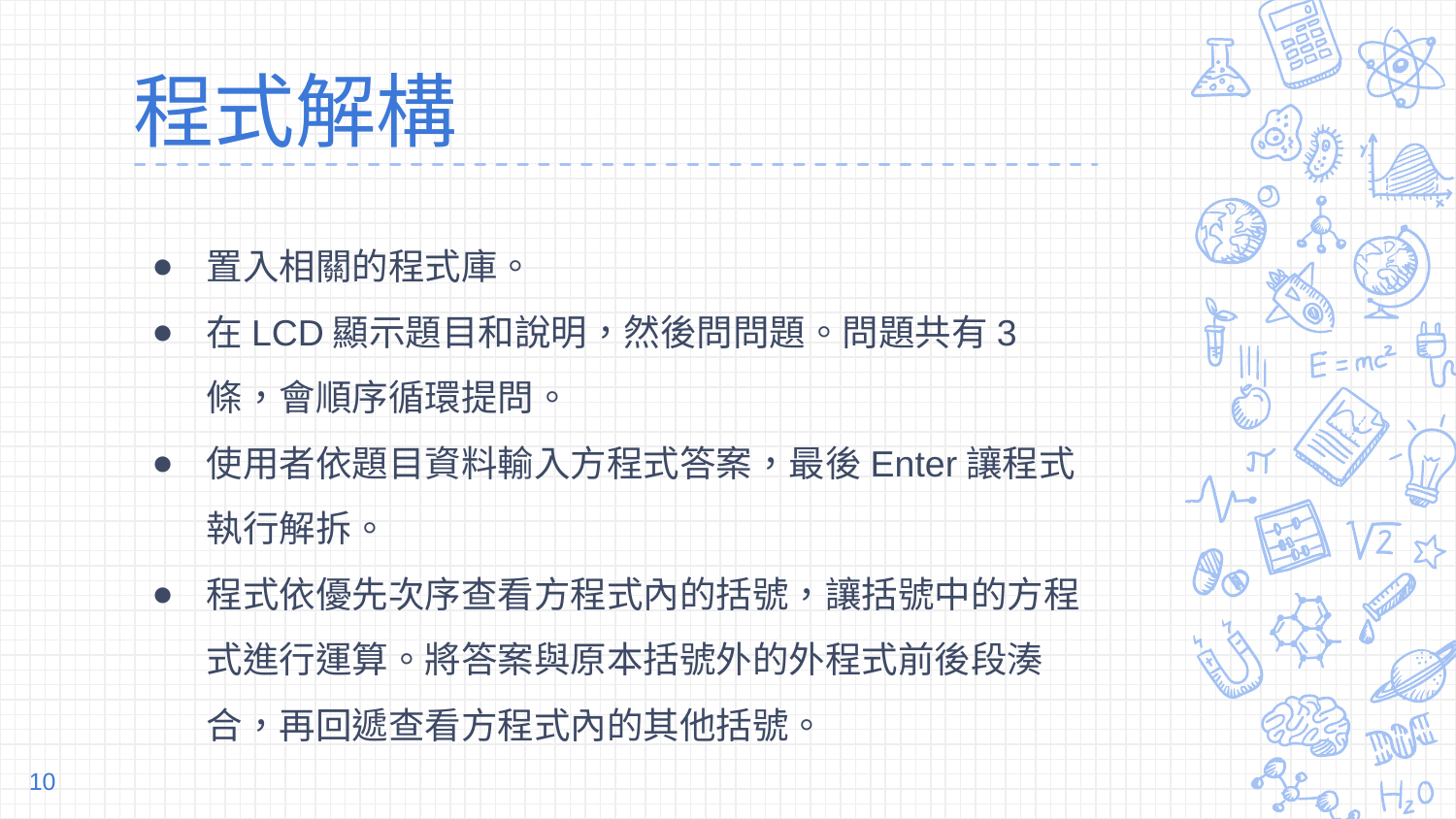

# 程式解構
置入相關的程式庫。
在LCD顯示題目和說明，然後問問題。問題共有3條，會順序循環提問。
使用者依題目資料輸入方程式答案，最後Enter讓程式執行解拆。
程式依優先次序查看方程式內的括號，讓括號中的方程式進行運算。將答案與原本括號外的外程式前後段湊合，再回遞查看方程式內的其他括號。
10